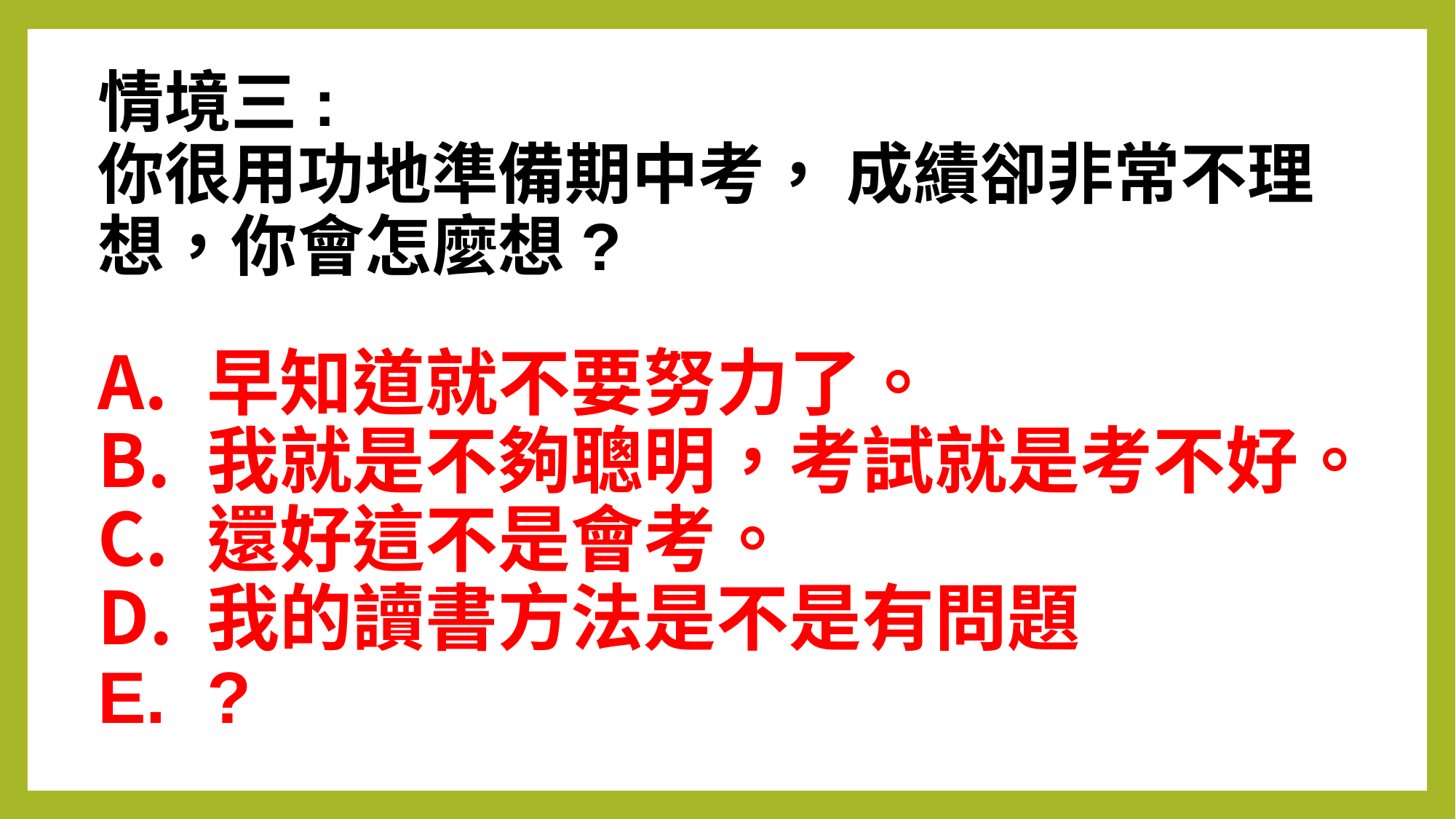

# 情境三: 你很用功地準備期中考， 成績卻非常不理想，你會怎麼想?

早知道就不要努力了。
我就是不夠聰明，考試就是考不好。
還好這不是會考。
我的讀書方法是不是有問題
?